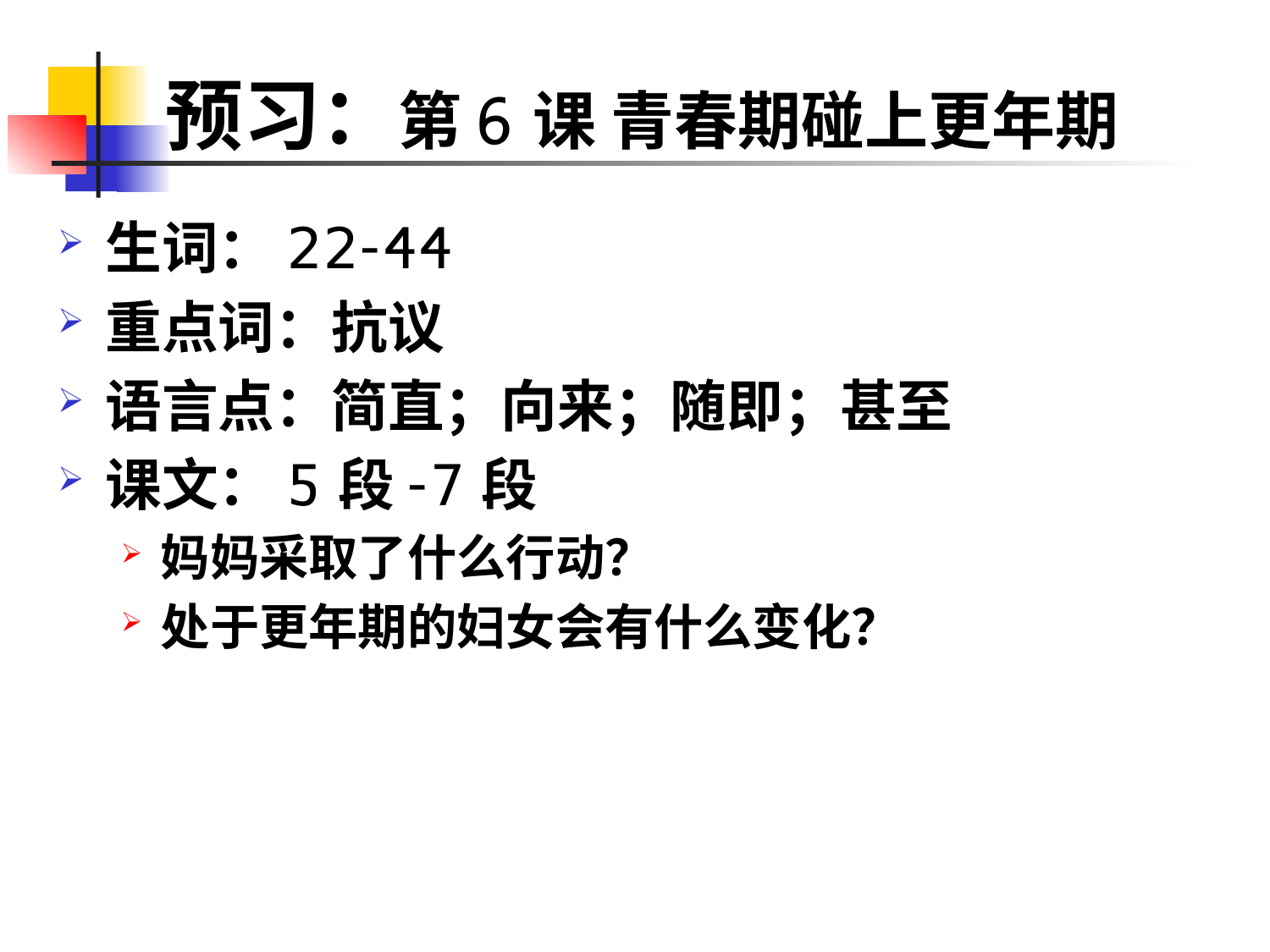

# 预习：第6课 青春期碰上更年期
生词：22-44
重点词：抗议
语言点：简直；向来；随即；甚至
课文：5段-7段
妈妈采取了什么行动？
处于更年期的妇女会有什么变化？